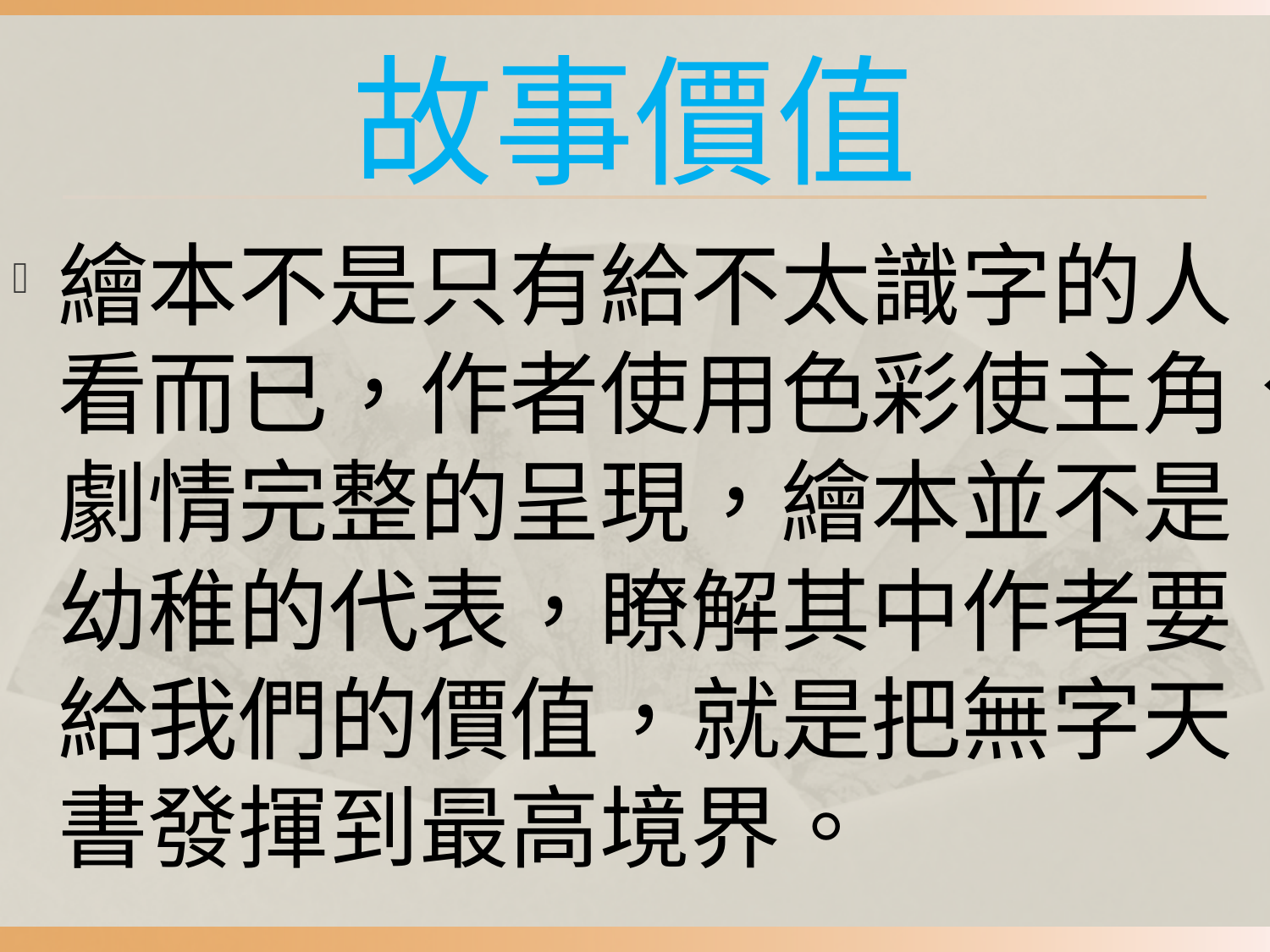

# 故事價值
繪本不是只有給不太識字的人看而已，作者使用色彩使主角、劇情完整的呈現，繪本並不是幼稚的代表，瞭解其中作者要給我們的價值，就是把無字天書發揮到最高境界。